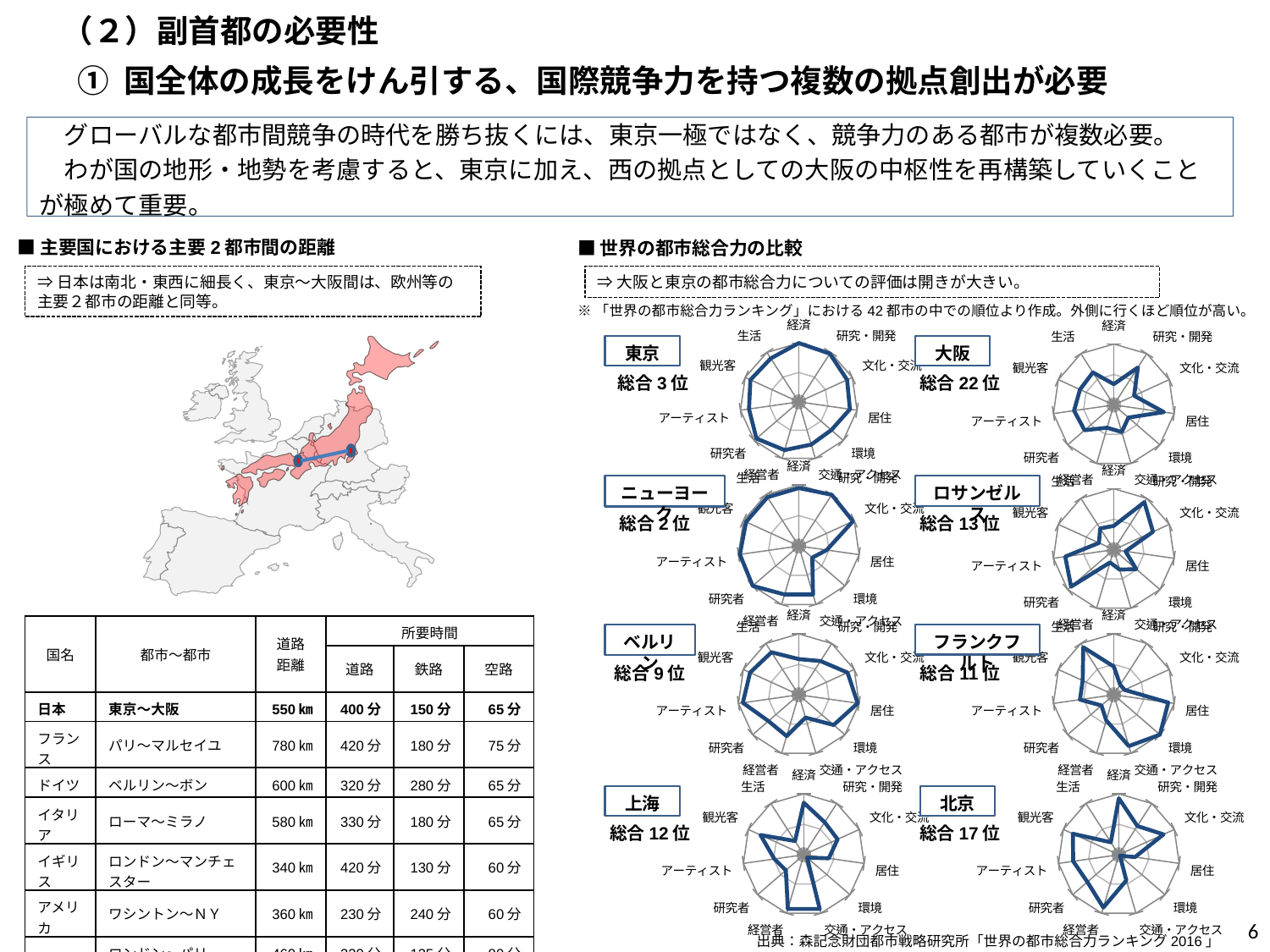

（２）副首都の必要性
① 国全体の成長をけん引する、国際競争力を持つ複数の拠点創出が必要
　グローバルな都市間競争の時代を勝ち抜くには、東京一極ではなく、競争力のある都市が複数必要。
　わが国の地形・地勢を考慮すると、東京に加え、西の拠点としての大阪の中枢性を再構築していくことが極めて重要。
■主要国における主要2都市間の距離
■世界の都市総合力の比較
⇒日本は南北・東西に細長く、東京～大阪間は、欧州等の主要２都市の距離と同等。
⇒大阪と東京の都市総合力についての評価は開きが大きい。
※「世界の都市総合力ランキング」における42都市の中での順位より作成。外側に行くほど順位が高い。

### Chart

| Category | 東京 |
|---|---|
| 経済 | 1.0 |
| 研究・開発 | 2.0 |
| 文化・交流 | 5.0 |
| 居住 | 6.0 |
| 環境 | 12.0 |
| 交通・アクセス | 11.0 |
| 経営者 | 7.0 |
| 研究者 | 3.0 |
| アーティスト | 7.0 |
| 観光客 | 5.0 |
| 生活 | 6.0 |

### Chart

| Category | 大阪 |
|---|---|
| 経済 | 28.0 |
| 研究・開発 | 12.0 |
| 文化・交流 | 27.0 |
| 居住 | 8.0 |
| 環境 | 29.0 |
| 交通・アクセス | 23.0 |
| 経営者 | 26.0 |
| 研究者 | 16.0 |
| アーティスト | 15.0 |
| 観光客 | 17.0 |
| 生活 | 16.0 |

東京
大阪

総合3位
総合22位

### Chart

| Category | ニューヨーク |
|---|---|
| 経済 | 3.0 |
| 研究・開発 | 1.0 |
| 文化・交流 | 2.0 |
| 居住 | 23.0 |
| 環境 | 30.0 |
| 交通・アクセス | 8.0 |
| 経営者 | 8.0 |
| 研究者 | 1.0 |
| アーティスト | 2.0 |
| 観光客 | 3.0 |
| 生活 | 3.0 |

### Chart

| Category | ロサンゼルス |
|---|---|
| 経済 | 26.0 |
| 研究・開発 | 4.0 |
| 文化・交流 | 13.0 |
| 居住 | 34.0 |
| 環境 | 22.0 |
| 交通・アクセス | 28.0 |
| 経営者 | 33.0 |
| 研究者 | 4.0 |
| アーティスト | 9.0 |
| 観光客 | 31.0 |
| 生活 | 25.0 |
ニューヨーク
ロサンゼルス
総合2位
総合13位

### Chart

| Category | ベルリン |
|---|---|
| 経済 | 18.0 |
| 研究・開発 | 15.0 |
| 文化・交流 | 6.0 |
| 居住 | 2.0 |
| 環境 | 11.0 |
| 交通・アクセス | 26.0 |
| 経営者 | 13.0 |
| 研究者 | 15.0 |
| アーティスト | 4.0 |
| 観光客 | 6.0 |
| 生活 | 8.0 |

### Chart

| Category | フランクフルト |
|---|---|
| 経済 | 23.0 |
| 研究・開発 | 34.0 |
| 文化・交流 | 34.0 |
| 居住 | 5.0 |
| 環境 | 1.0 |
| 交通・アクセス | 6.0 |
| 経営者 | 24.0 |
| 研究者 | 31.0 |
| アーティスト | 19.0 |
| 観光客 | 19.0 |
| 生活 | 4.0 |
| 国名 | 都市～都市 | 道路 距離 | 所要時間 |  |  |
| --- | --- | --- | --- | --- | --- |
|  |  |  | 道路 | 鉄路 | 空路 |
| 日本 | 東京～大阪 | 550㎞ | 400分 | 150分 | 65分 |
| フランス | パリ～マルセイユ | 780㎞ | 420分 | 180分 | 75分 |
| ドイツ | ベルリン～ボン | 600㎞ | 320分 | 280分 | 65分 |
| イタリア | ローマ～ミラノ | 580㎞ | 330分 | 180分 | 65分 |
| イギリス | ロンドン～マンチェスター | 340㎞ | 420分 | 130分 | 60分 |
| アメリカ | ワシントン～ＮＹ | 360㎞ | 230分 | 240分 | 60分 |
| ー | ロンドン～パリ | 460㎞ | 330分 | 135分 | 80分 |
| ー | パリ～フランクフルト | 580㎞ | 340分 | 230分 | 70分 |
ベルリン
フランクフルト
総合9位
総合11位

### Chart

| Category | 上海 |
|---|---|
| 経済 | 7.0 |
| 研究・開発 | 16.0 |
| 文化・交流 | 17.0 |
| 居住 | 25.0 |
| 環境 | 39.0 |
| 交通・アクセス | 4.0 |
| 経営者 | 4.0 |
| 研究者 | 26.0 |
| アーティスト | 22.0 |
| 観光客 | 10.0 |
| 生活 | 31.0 |

### Chart

| Category | 北京 |
|---|---|
| 経済 | 4.0 |
| 研究・開発 | 19.0 |
| 文化・交流 | 9.0 |
| 居住 | 31.0 |
| 環境 | 41.0 |
| 交通・アクセス | 24.0 |
| 経営者 | 5.0 |
| 研究者 | 14.0 |
| アーティスト | 11.0 |
| 観光客 | 8.0 |
| 生活 | 32.0 |
上海
北京
総合12位
総合17位
6
出典：森記念財団都市戦略研究所「世界の都市総合力ランキング2016」